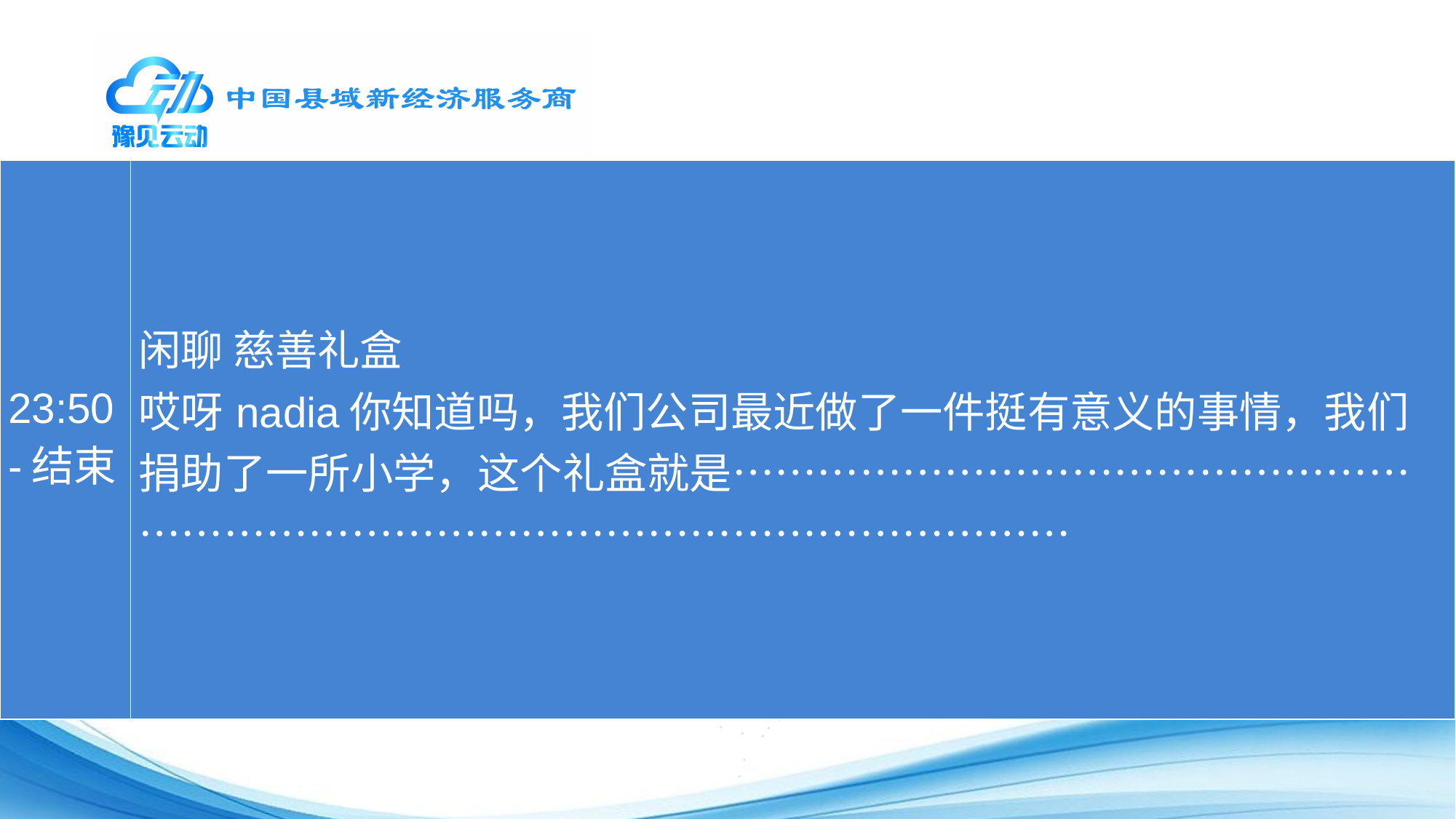

| 23:50-结束 | 闲聊 慈善礼盒 哎呀nadia你知道吗，我们公司最近做了一件挺有意义的事情，我们捐助了一所小学，这个礼盒就是…………………………………………………………………………………………………… |
| --- | --- |